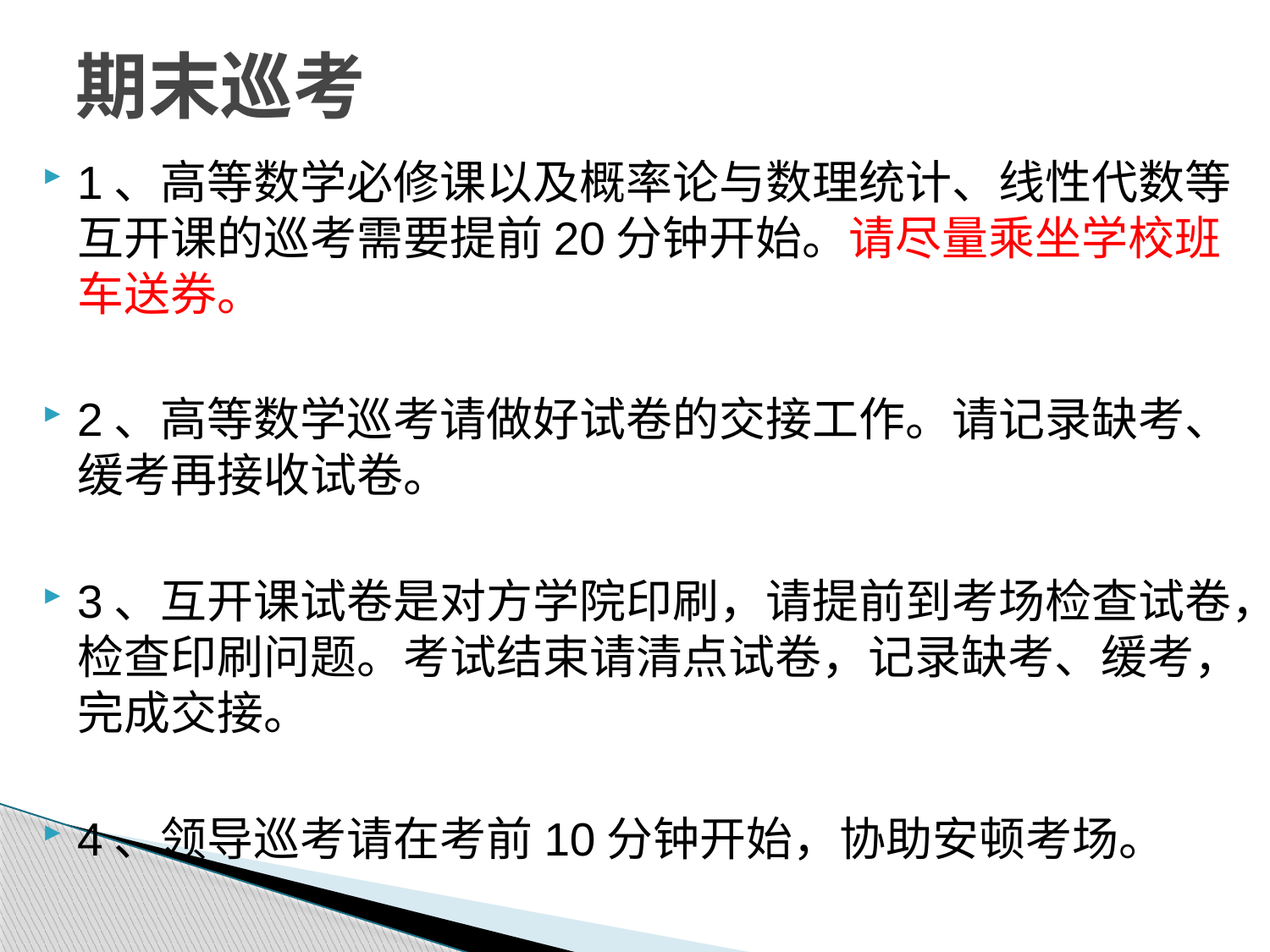

# 期末巡考
1、高等数学必修课以及概率论与数理统计、线性代数等互开课的巡考需要提前20分钟开始。请尽量乘坐学校班车送券。

2、高等数学巡考请做好试卷的交接工作。请记录缺考、缓考再接收试卷。

3、互开课试卷是对方学院印刷，请提前到考场检查试卷，检查印刷问题。考试结束请清点试卷，记录缺考、缓考，完成交接。

4、领导巡考请在考前10分钟开始，协助安顿考场。